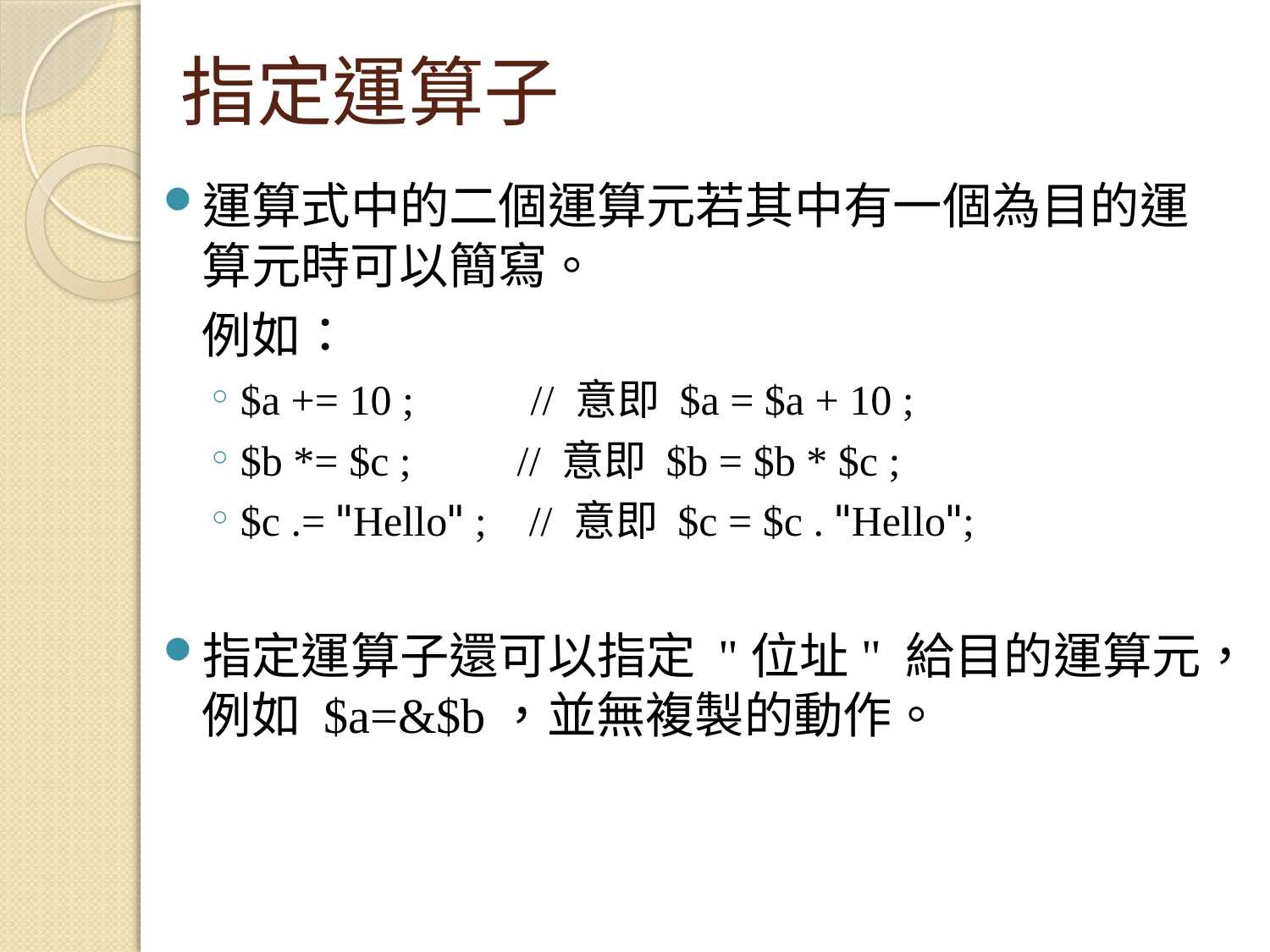

# 指定運算子
運算式中的二個運算元若其中有一個為目的運算元時可以簡寫。
	例如：
$a += 10 ;           // 意即 $a = $a + 10 ;
$b *= $c ;          // 意即 $b = $b * $c ;
$c .= "Hello" ;    // 意即 $c = $c . "Hello";

指定運算子還可以指定 "位址" 給目的運算元，例如 $a=&$b，並無複製的動作。